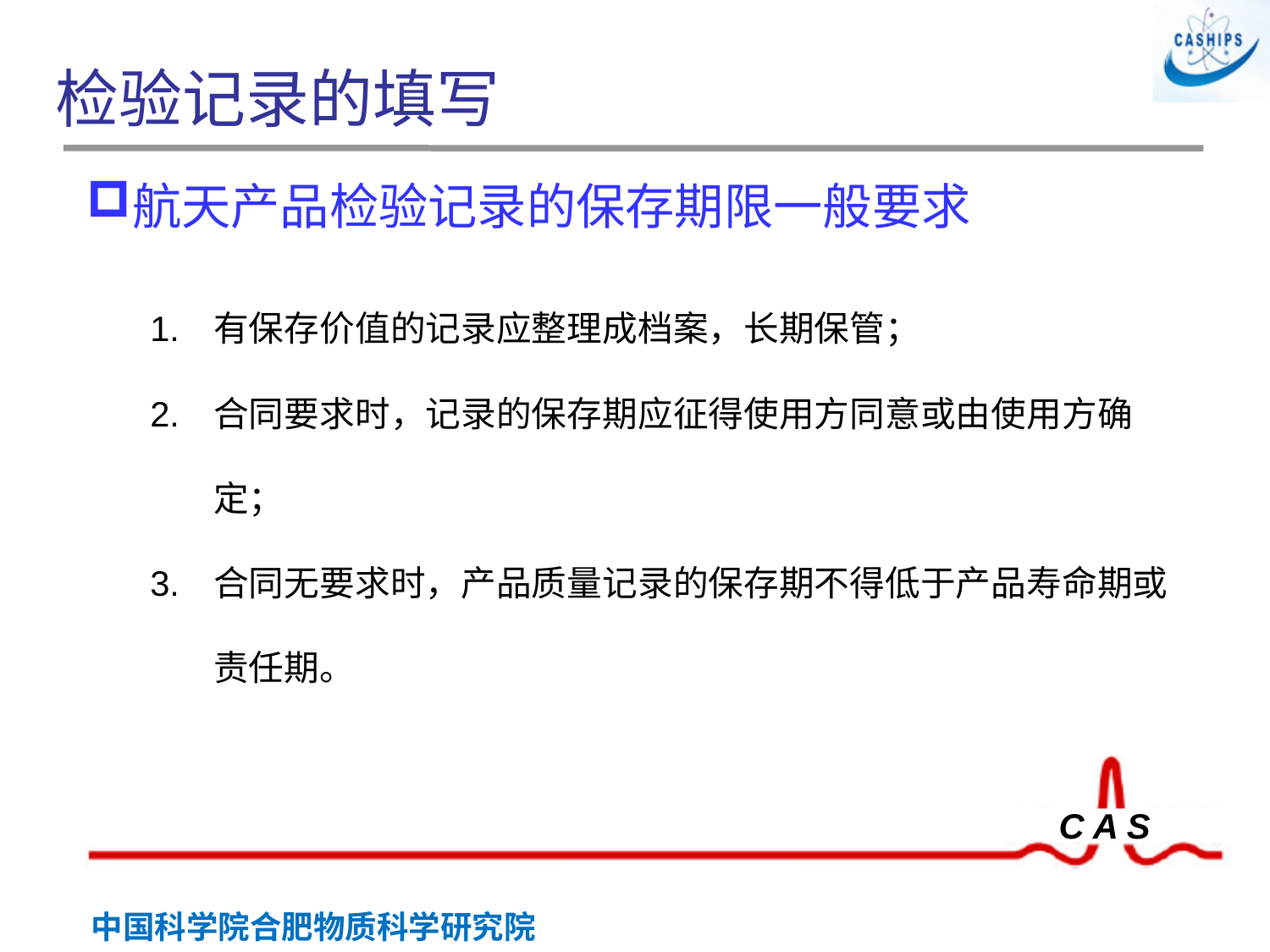

# 检验记录的填写
航天产品检验记录的保存期限一般要求

有保存价值的记录应整理成档案，长期保管；
合同要求时，记录的保存期应征得使用方同意或由使用方确定；
合同无要求时，产品质量记录的保存期不得低于产品寿命期或责任期。
  胶印章
钢印章
封印章